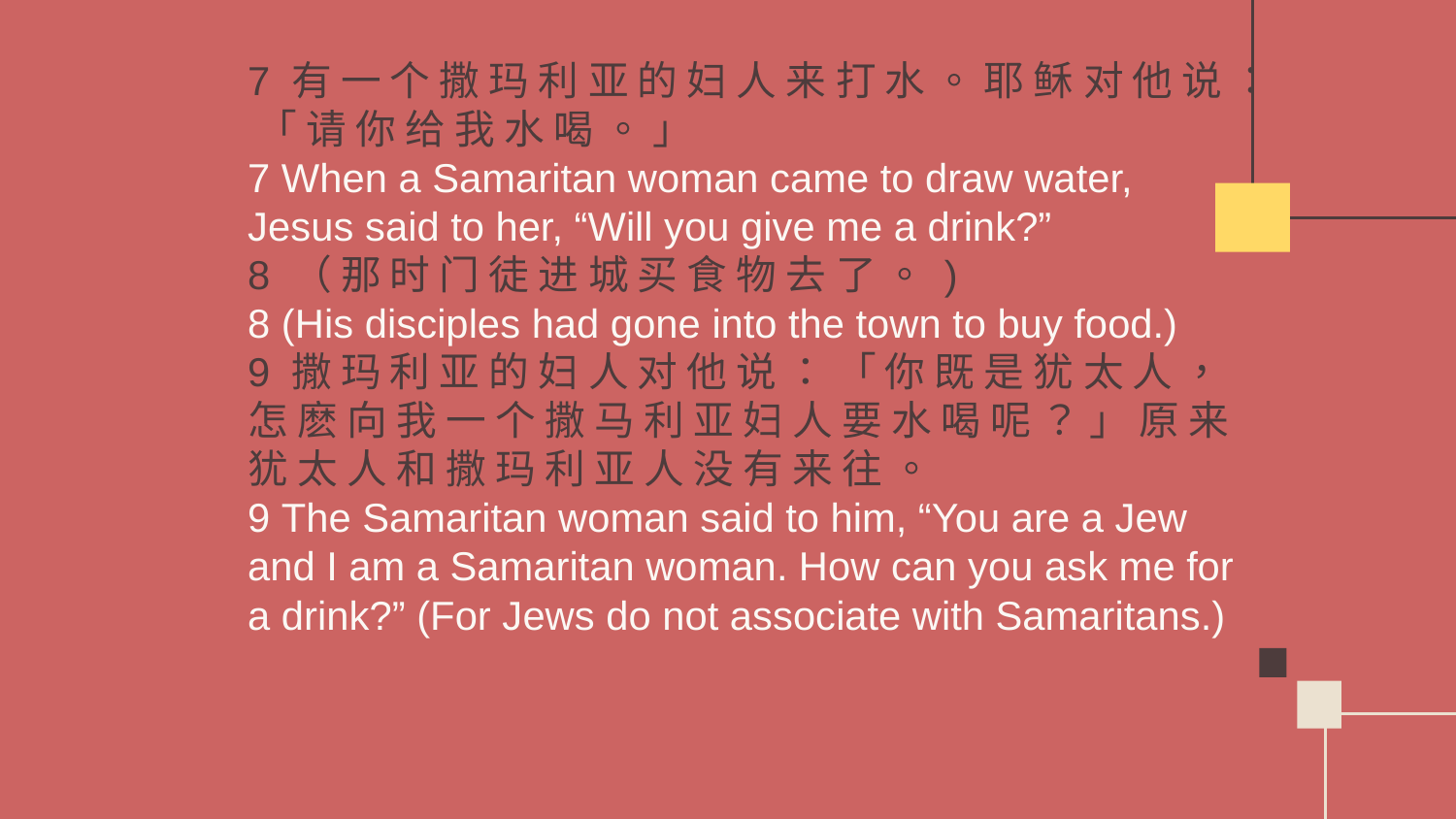

# 7 有 一 个 撒 玛 利 亚 的 妇 人 来 打 水 。 耶 稣 对 他 说 ： 「 请 你 给 我 水 喝 。 」 7 When a Samaritan woman came to draw water, Jesus said to her, “Will you give me a drink?” 8 （ 那 时 门 徒 进 城 买 食 物 去 了 。 ) 8 (His disciples had gone into the town to buy food.) 9 撒 玛 利 亚 的 妇 人 对 他 说 ： 「 你 既 是 犹 太 人 ， 怎 麽 向 我 一 个 撒 马 利 亚 妇 人 要 水 喝 呢 ？ 」 原 来 犹 太 人 和 撒 玛 利 亚 人 没 有 来 往 。 9 The Samaritan woman said to him, “You are a Jew and I am a Samaritan woman. How can you ask me for a drink?” (For Jews do not associate with Samaritans.)